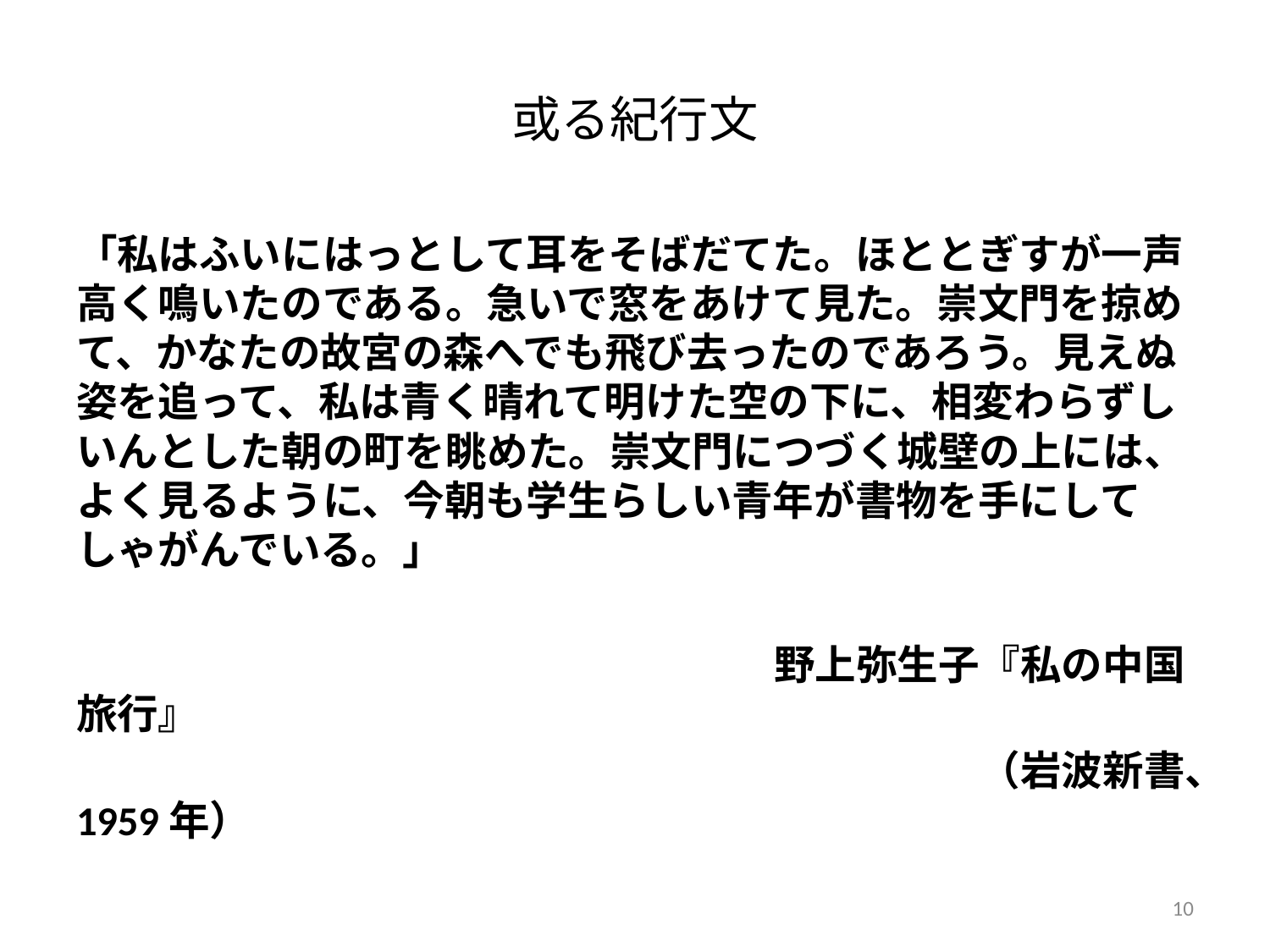

# 或る紀行文
「私はふいにはっとして耳をそばだてた。ほととぎすが一声高く鳴いたのである。急いで窓をあけて見た。崇文門を掠めて、かなたの故宮の森へでも飛び去ったのであろう。見えぬ姿を追って、私は青く晴れて明けた空の下に、相変わらずしいんとした朝の町を眺めた。崇文門につづく城壁の上には、よく見るように、今朝も学生らしい青年が書物を手にしてしゃがんでいる。」

　　　　　　　　　　　　　　　　　野上弥生子『私の中国旅行』
　　　　　　　　　　　　　　　　　　　　　　（岩波新書、1959年）
10